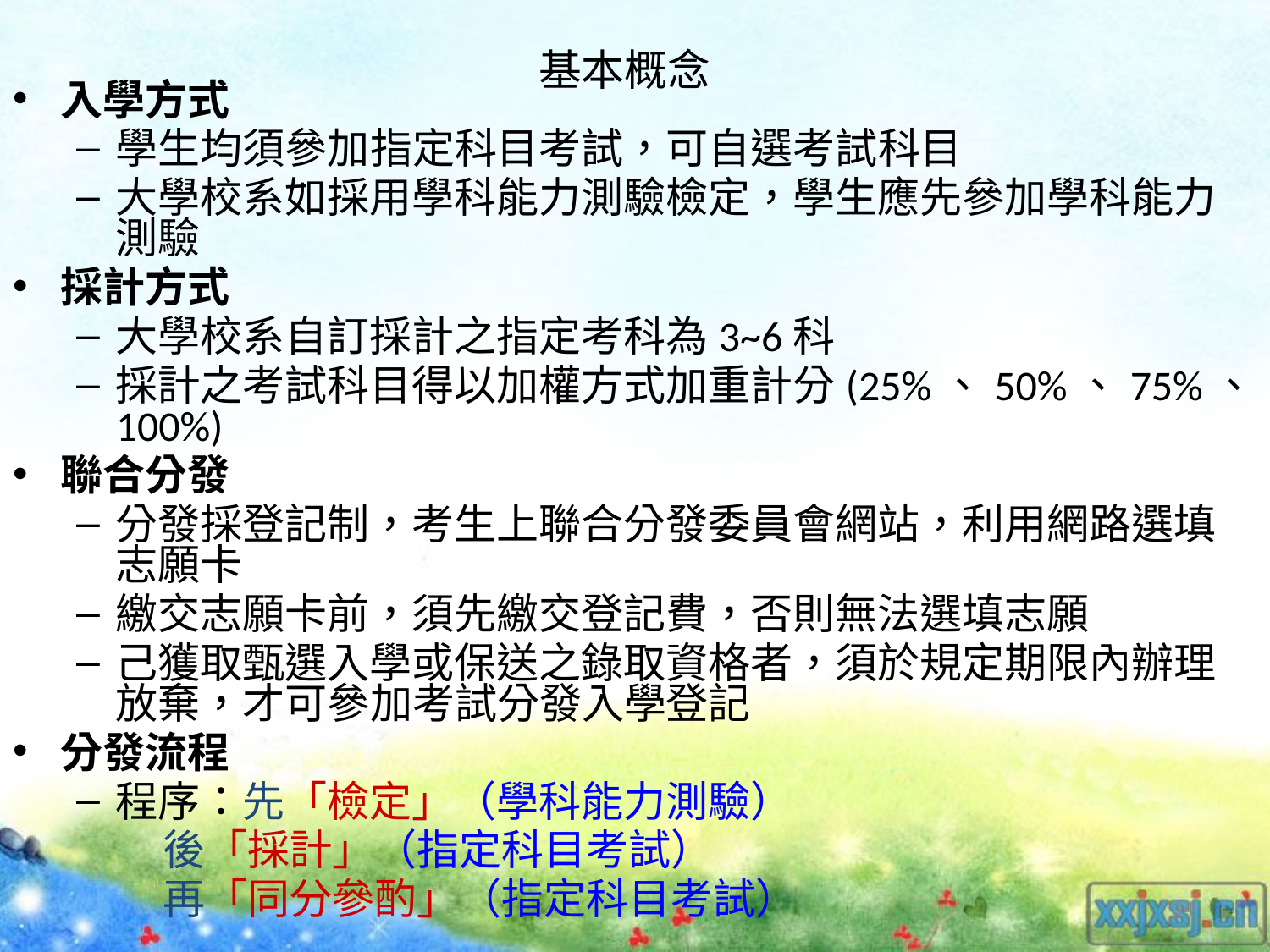

# 基本概念
入學方式
學生均須參加指定科目考試，可自選考試科目
大學校系如採用學科能力測驗檢定，學生應先參加學科能力測驗
採計方式
大學校系自訂採計之指定考科為3~6科
採計之考試科目得以加權方式加重計分(25%、50%、75%、100%)
聯合分發
分發採登記制，考生上聯合分發委員會網站，利用網路選填志願卡
繳交志願卡前，須先繳交登記費，否則無法選填志願
己獲取甄選入學或保送之錄取資格者，須於規定期限內辦理放棄，才可參加考試分發入學登記
分發流程
程序：先「檢定」（學科能力測驗）
        後「採計」（指定科目考試）
        再「同分參酌」（指定科目考試）
34